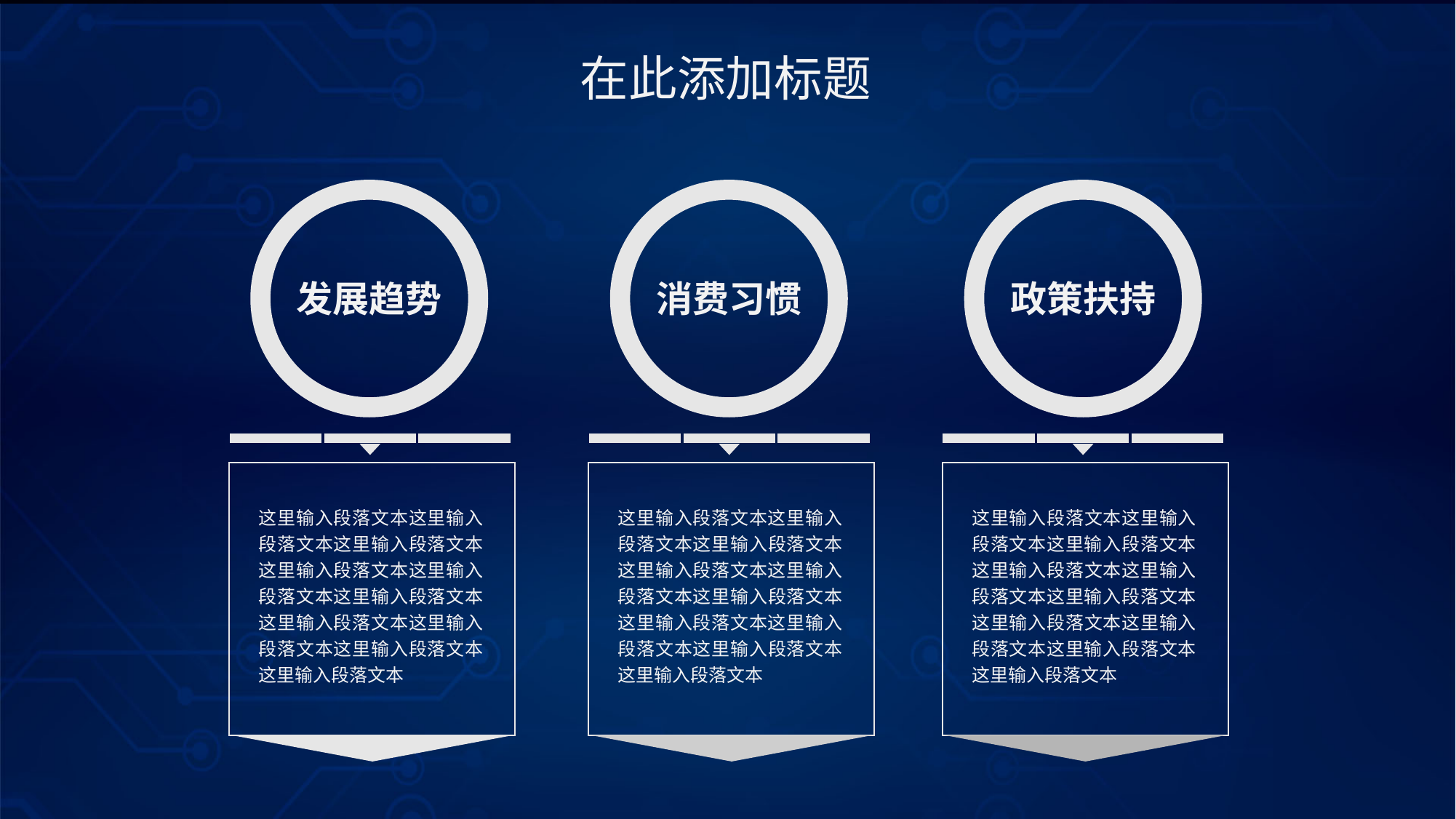

在此添加标题

发展趋势
消费习惯
政策扶持

这里输入段落文本这里输入段落文本这里输入段落文本这里输入段落文本这里输入段落文本这里输入段落文本这里输入段落文本这里输入段落文本这里输入段落文本这里输入段落文本
这里输入段落文本这里输入段落文本这里输入段落文本这里输入段落文本这里输入段落文本这里输入段落文本这里输入段落文本这里输入段落文本这里输入段落文本这里输入段落文本
这里输入段落文本这里输入段落文本这里输入段落文本这里输入段落文本这里输入段落文本这里输入段落文本这里输入段落文本这里输入段落文本这里输入段落文本这里输入段落文本
延迟付